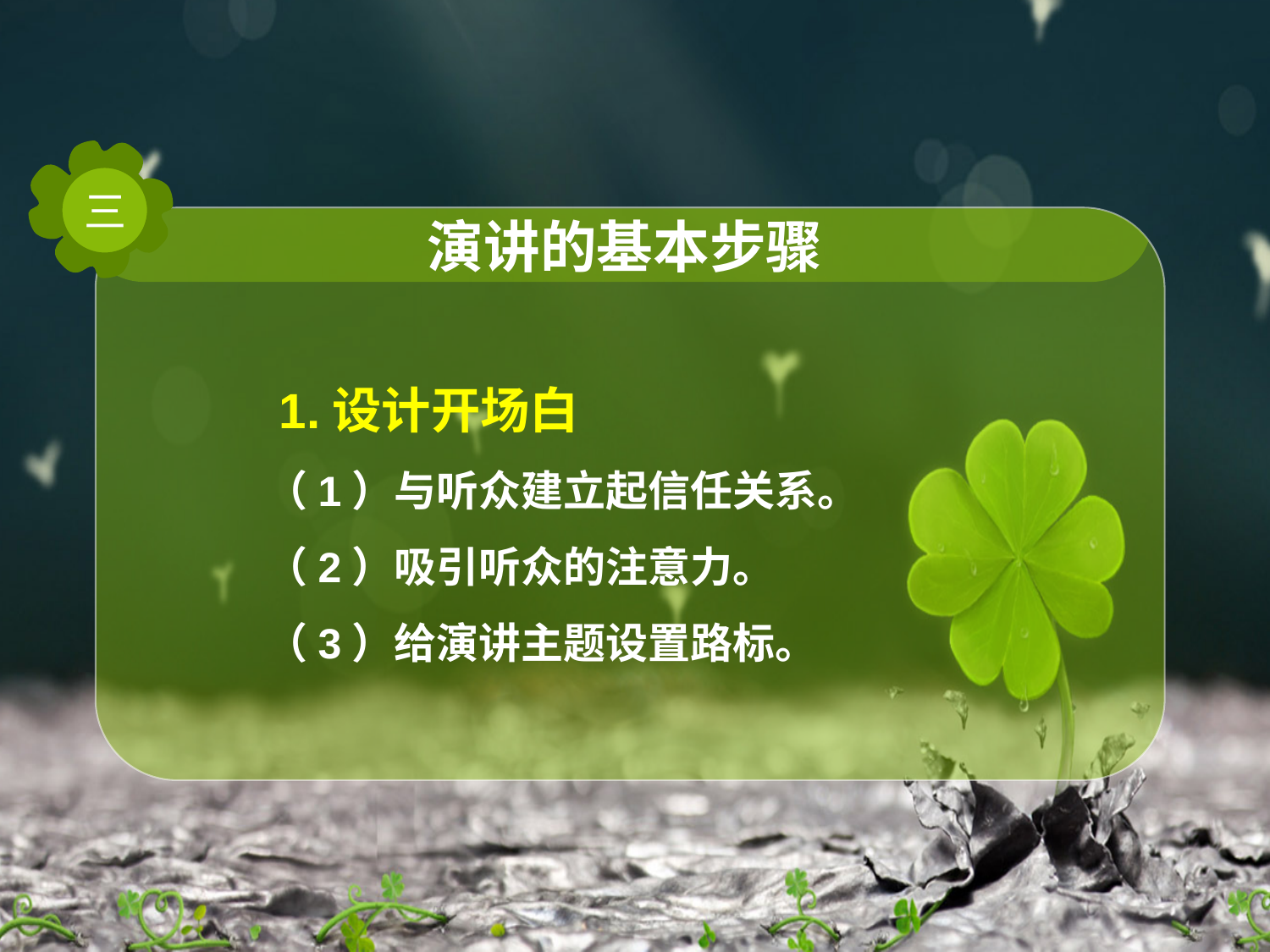

三

演讲的基本步骤
 1.设计开场白
（1）与听众建立起信任关系。
（2）吸引听众的注意力。
（3）给演讲主题设置路标。